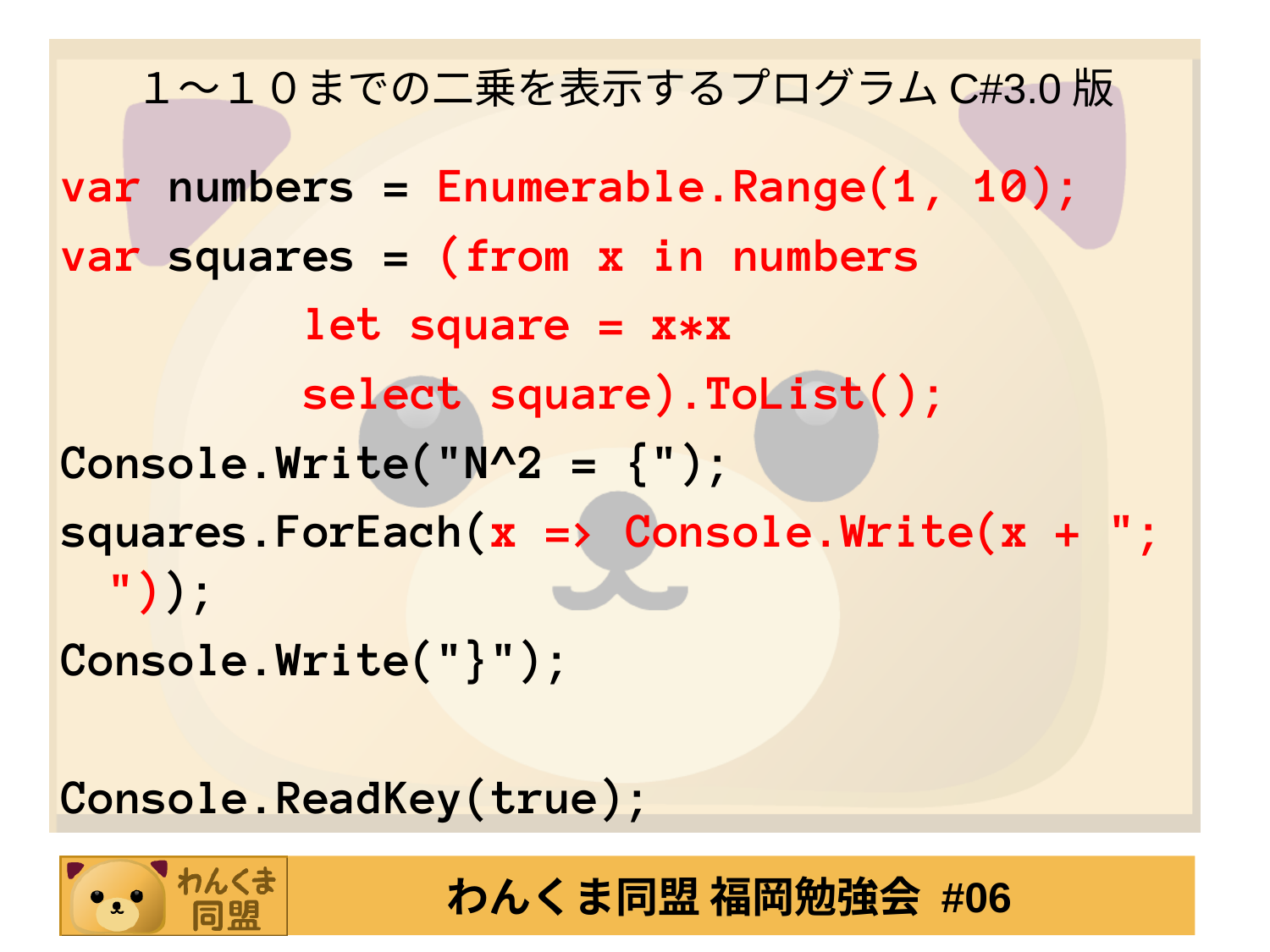

# １～１０までの二乗を表示するプログラムC#3.0版
var numbers = Enumerable.Range(1, 10);
var squares = (from x in numbers
         let square = x*x
         select square).ToList();
Console.Write("N^2 = {");
squares.ForEach(x => Console.Write(x + "; "));
Console.Write("}");

Console.ReadKey(true);